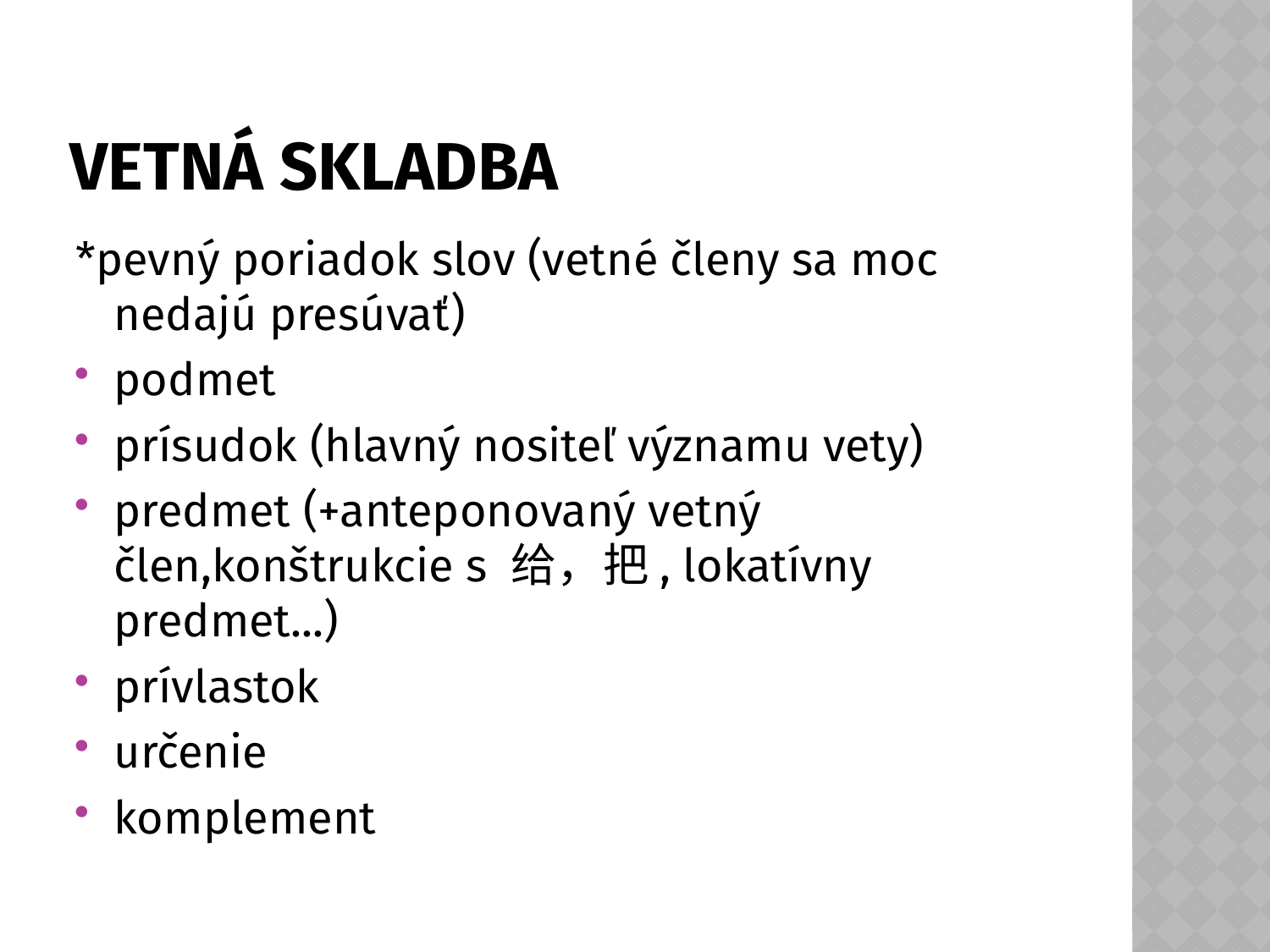

# Vetná skladba
*pevný poriadok slov (vetné členy sa moc nedajú presúvať)
podmet
prísudok (hlavný nositeľ významu vety)
predmet (+anteponovaný vetný člen,konštrukcie s 给，把, lokatívny predmet...)
prívlastok
určenie
komplement